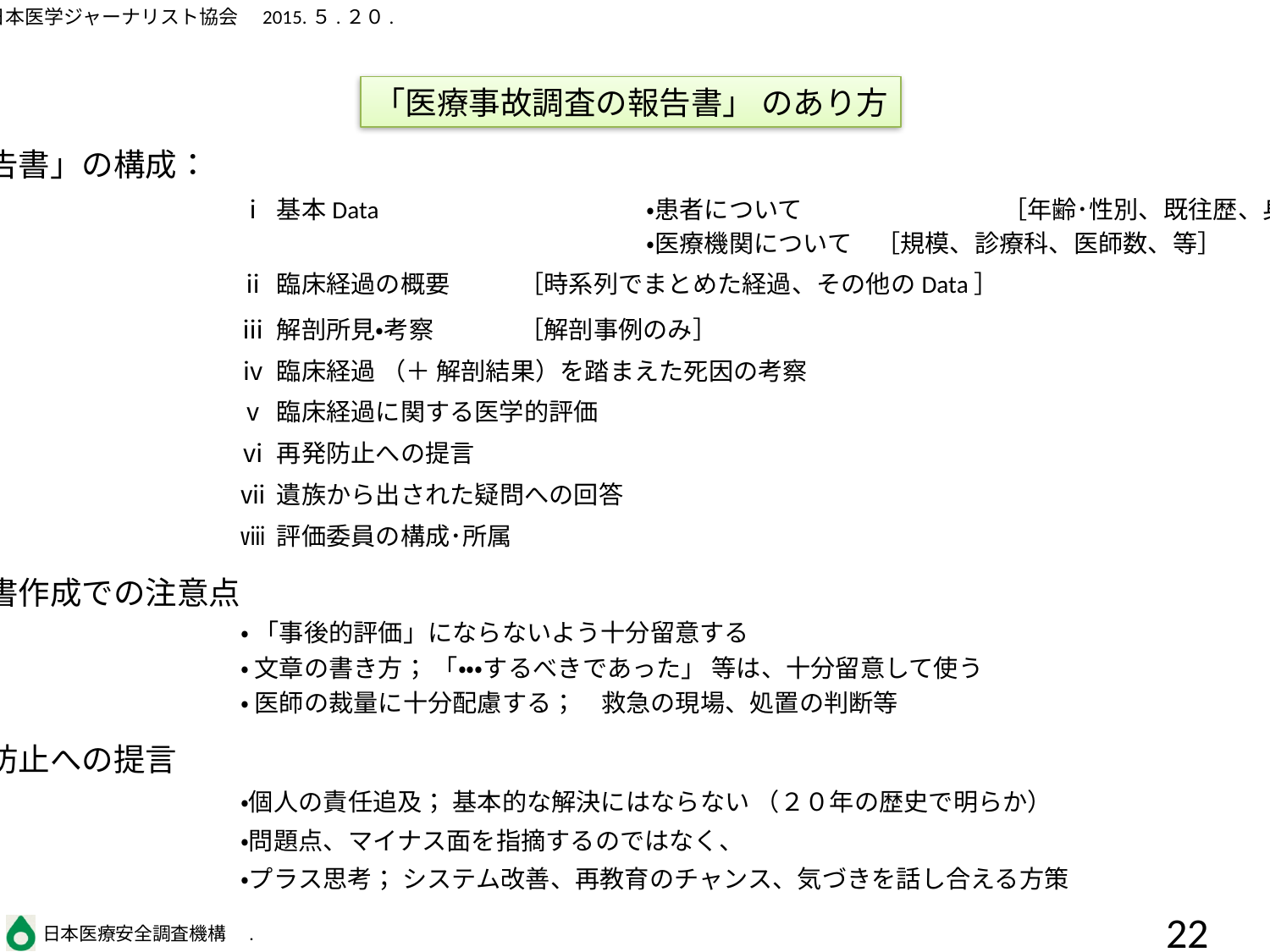

「医療事故調査の報告書」 のあり方
１．「報告書」の構成：
			ⅰ 基本Data		　・患者について		［年齢･性別、既往歴、身長･体重、等］
						　・医療機関について 	［規模、診療科、医師数、等］
			ⅱ 臨床経過の概要	　［時系列でまとめた経過、その他のData］
			ⅲ 解剖所見・考察	　［解剖事例のみ］
			ⅳ 臨床経過 （＋ 解剖結果）を踏まえた死因の考察
			ⅴ 臨床経過に関する医学的評価
			ⅵ 再発防止への提言
			ⅶ 遺族から出された疑問への回答
			ⅷ 評価委員の構成･所属

２．報告書作成での注意点
			・ 「事後的評価」にならないよう十分留意する
			・ 文章の書き方； 「・・・するべきであった」 等は、十分留意して使う
			・ 医師の裁量に十分配慮する；　救急の現場、処置の判断等

３．再発防止への提言
			・個人の責任追及； 基本的な解決にはならない （２０年の歴史で明らか）
			・問題点、マイナス面を指摘するのではなく、
			・プラス思考； システム改善、再教育のチャンス、気づきを話し合える方策